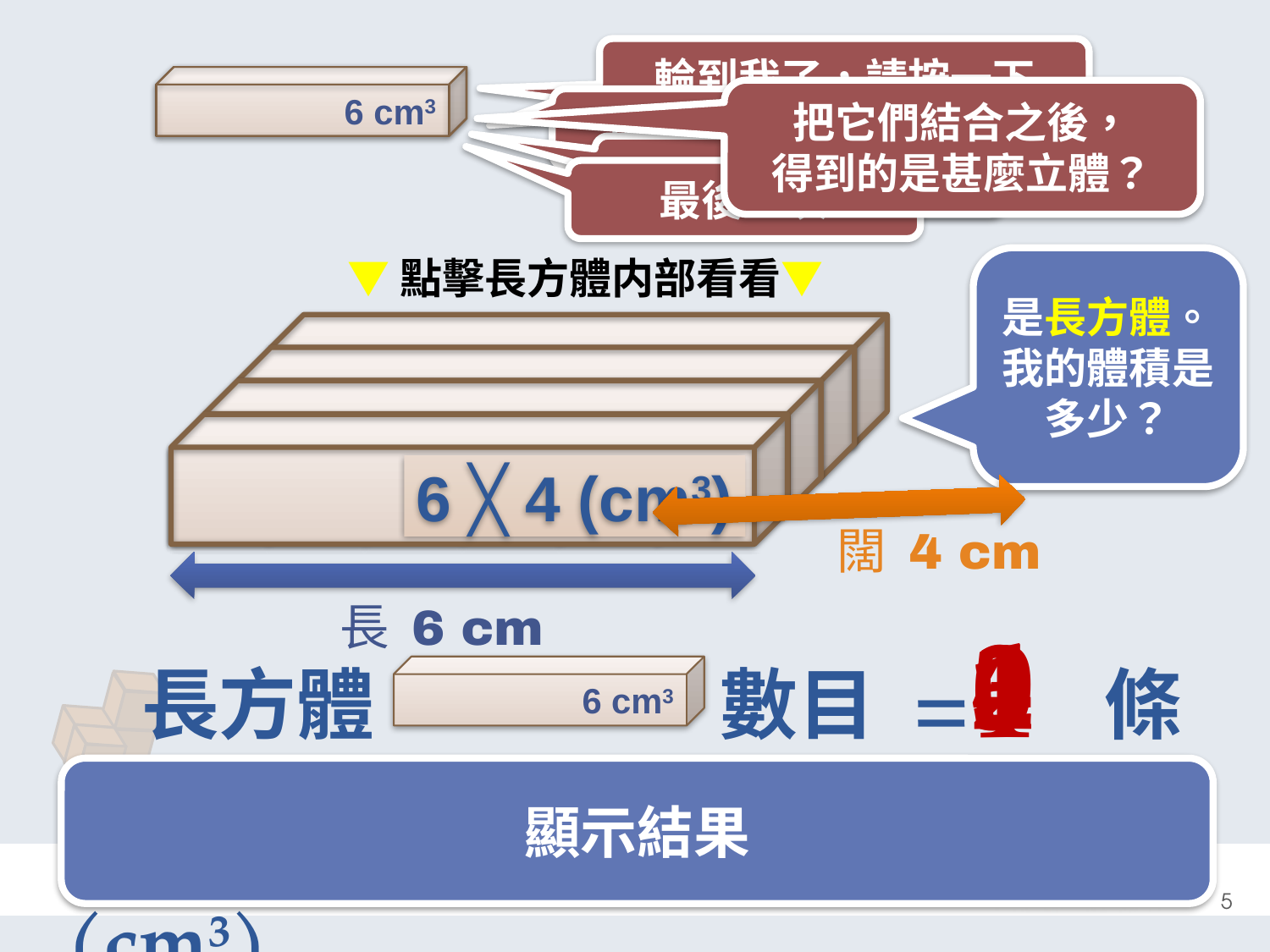

輪到我了，請按一下
6 cm3

把它們結合之後，
得到的是甚麼立體？
再按一下
再一次，謝謝
最後一次

6 ╳ ? (cm3)

▼點擊長方體内部看看▼
是長方體。我的體積是多少？

6 cm3
 _\           /_
       ......

6 cm3

6 cm3
 _\           /_
       ......

6 cm3

6 cm3
 _\           /_
       ......

6 cm3

(每條) 6 cm3

6 cm3

6 ╳ 4 (cm3)

闊 4 cm

長 6 cm
長方體  　　　　數目 = 　 條
0
2
3
4
1
6 cm3

長方體　　          體積 = 24 (cm3)
顯示結果

5